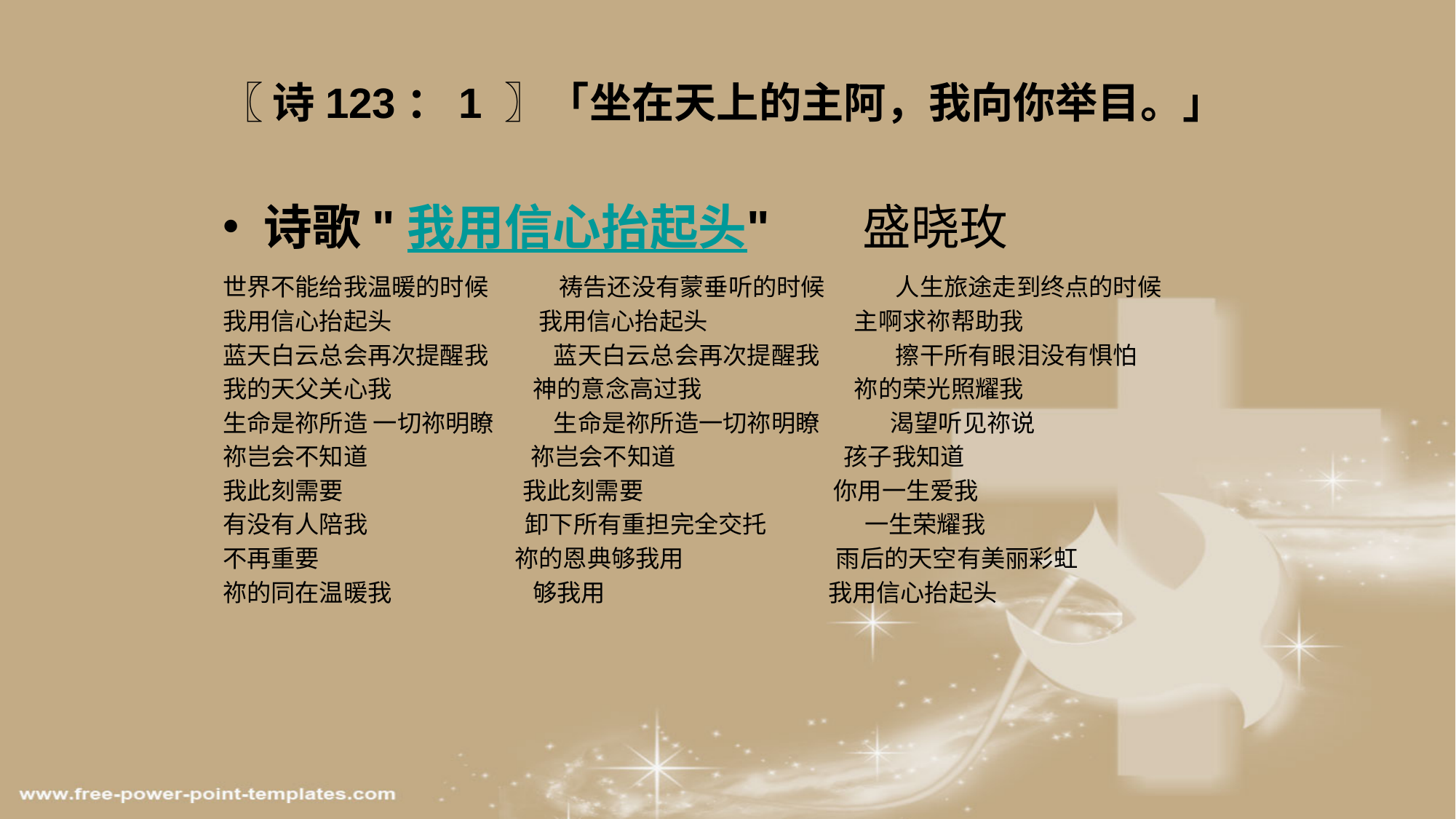

# 〖 诗123：1 〗「坐在天上的主阿，我向你举目。」
诗歌"我用信心抬起头"      盛晓玫
世界不能给我温暖的时候             祷告还没有蒙垂听的时候             人生旅途走到终点的时候
我用信心抬起头                           我用信心抬起头                           主啊求祢帮助我
蓝天白云总会再次提醒我            蓝天白云总会再次提醒我              擦干所有眼泪没有惧怕
我的天父关心我                          神的意念高过我                            祢的荣光照耀我
生命是祢所造 一切祢明瞭           生命是祢所造一切祢明瞭             渴望听见祢说
祢岂会不知道                              祢岂会不知道                               孩子我知道
我此刻需要                                 我此刻需要                                   你用一生爱我
有没有人陪我                             卸下所有重担完全交托                  一生荣耀我
不再重要                                    祢的恩典够我用                            雨后的天空有美丽彩虹
祢的同在温暖我                          够我用                                         我用信心抬起头